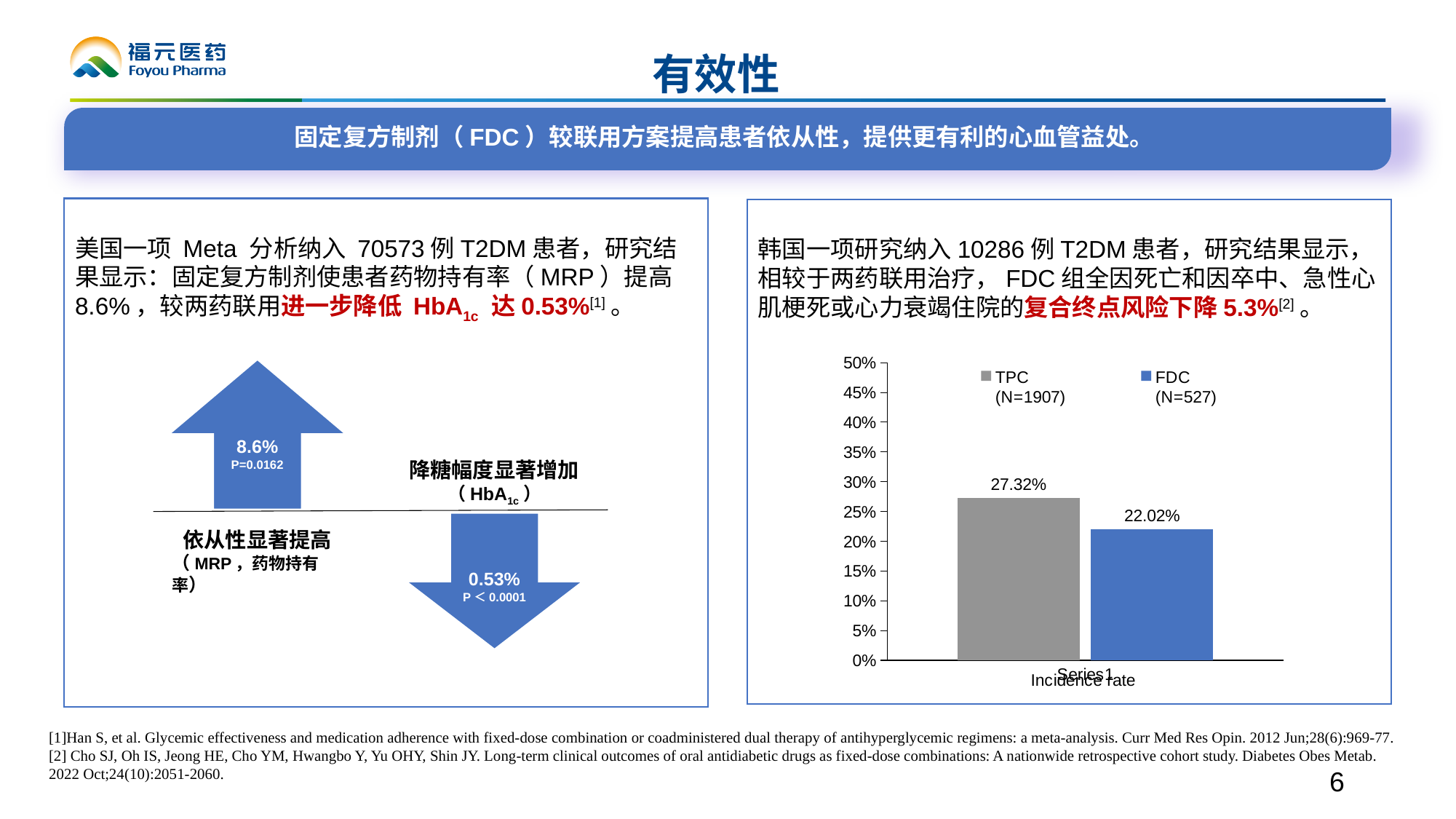

有效性
固定复方制剂（FDC）较联用方案提高患者依从性，提供更有利的心血管益处。

美国一项 Meta 分析纳入 70573例T2DM患者，研究结果显示：固定复方制剂使患者药物持有率（MRP）提高 8.6%，较两药联用进一步降低 HbA1c 达0.53%[1]。

韩国一项研究纳入10286例T2DM患者，研究结果显示，相较于两药联用治疗，FDC组全因死亡和因卒中、急性心肌梗死或心力衰竭住院的复合终点风险下降5.3%[2]。

### Chart

| Category | TPC
(N=1907) | FDC
(N=527) |
|---|---|---|
|  | 0.2732 | 0.2202 |
8.6%
P=0.0162
降糖幅度显著增加
（HbA1c）

0.53%
P＜0.0001
依从性显著提高
（MRP，药物持有率）
[1]Han S, et al. Glycemic effectiveness and medication adherence with fixed-dose combination or coadministered dual therapy of antihyperglycemic regimens: a meta-analysis. Curr Med Res Opin. 2012 Jun;28(6):969-77.
[2] Cho SJ, Oh IS, Jeong HE, Cho YM, Hwangbo Y, Yu OHY, Shin JY. Long-term clinical outcomes of oral antidiabetic drugs as fixed-dose combinations: A nationwide retrospective cohort study. Diabetes Obes Metab. 2022 Oct;24(10):2051-2060.
6